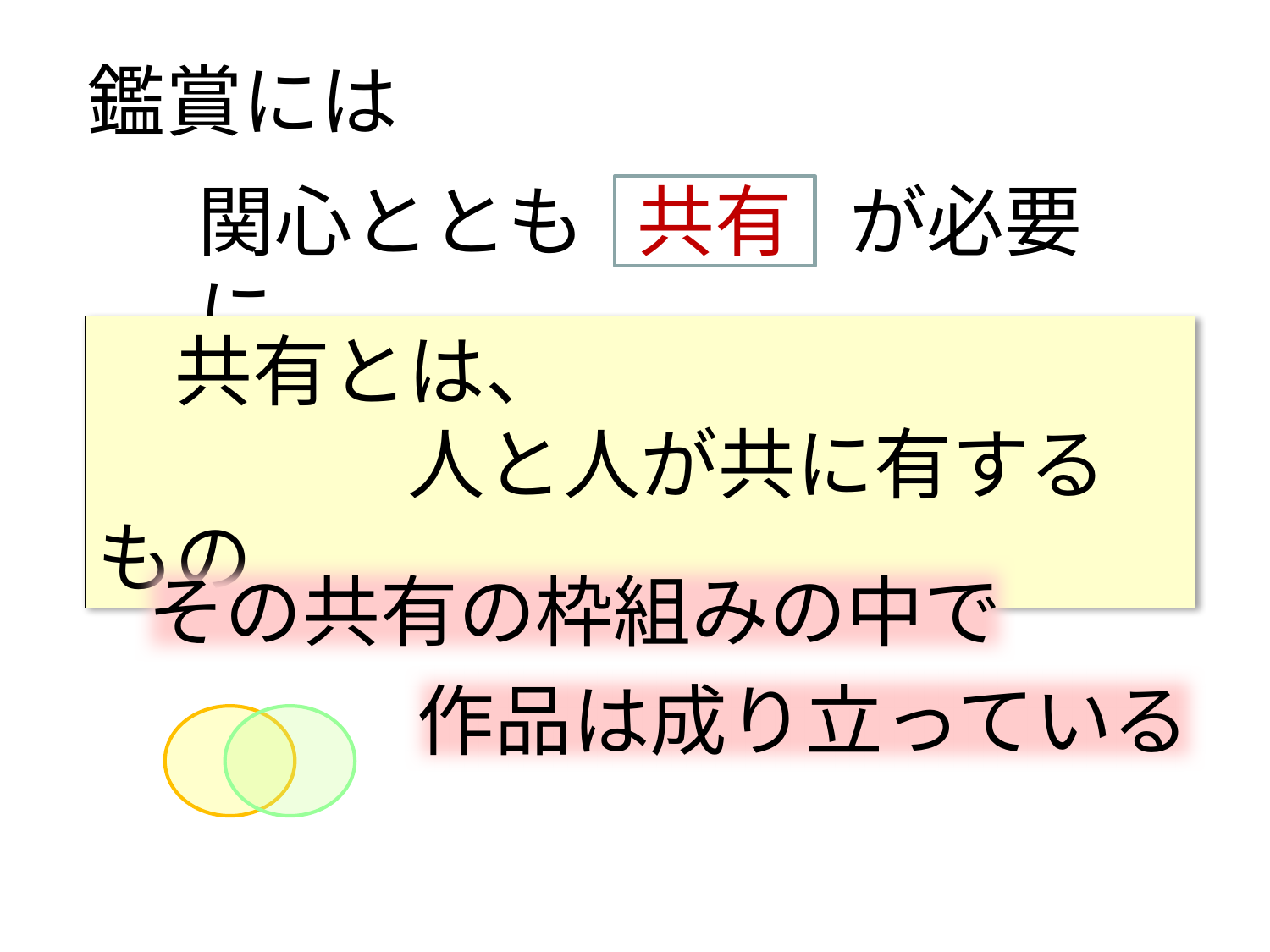

鑑賞には
関心とともに
共有　が必要

　共有とは、
　　　　人と人が共に有するもの
その共有の枠組みの中で
作品は成り立っている